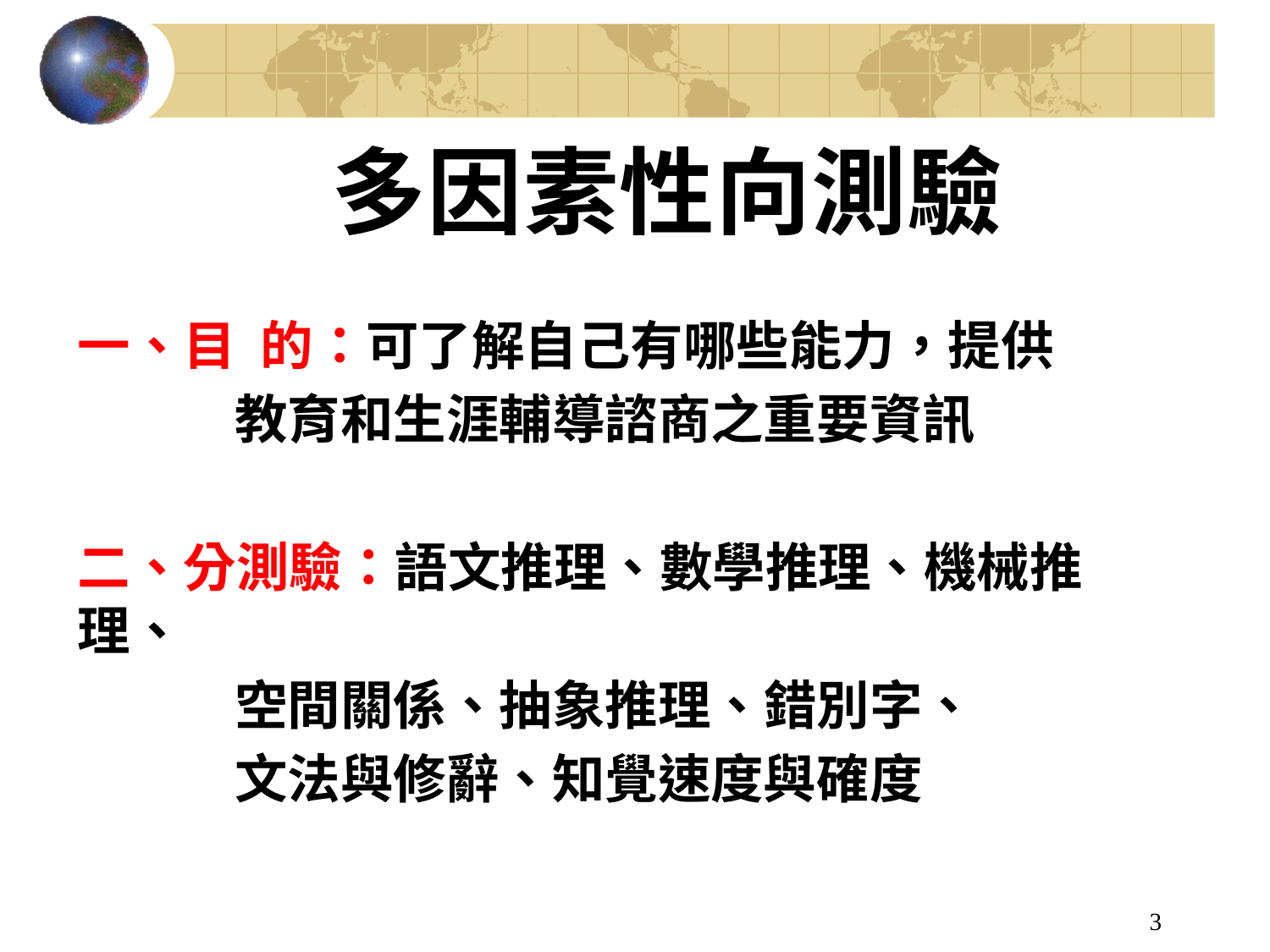

多因素性向測驗
一、目  的：可了解自己有哪些能力，提供
            教育和生涯輔導諮商之重要資訊

二、分測驗：語文推理、數學推理、機械推理、
            空間關係、抽象推理、錯別字、
            文法與修辭、知覺速度與確度
3